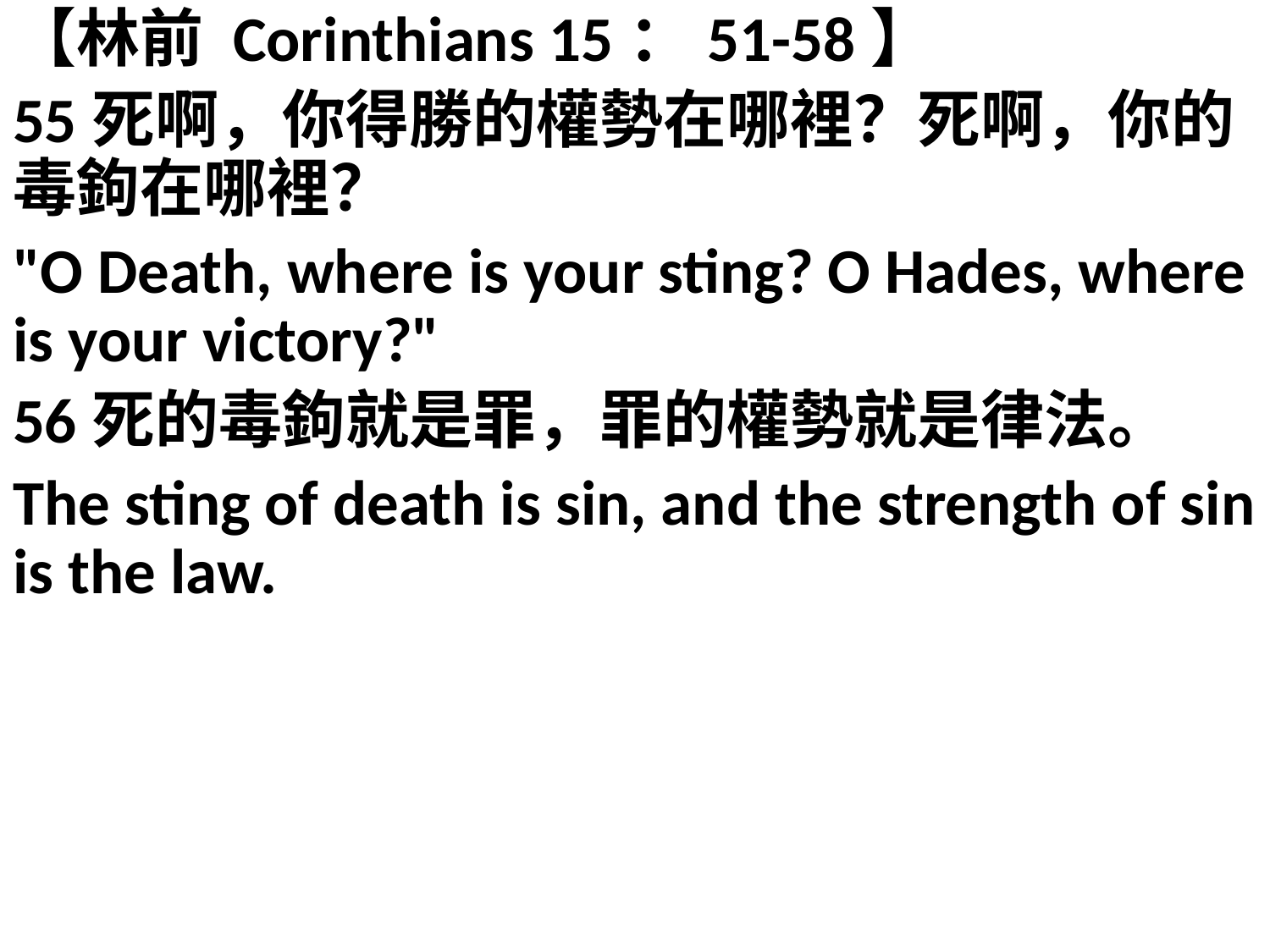

【林前 Corinthians 15：51-58】
55死啊，你得勝的權勢在哪裡？死啊，你的毒鉤在哪裡？
"O Death, where is your sting? O Hades, where is your victory?"
56死的毒鉤就是罪，罪的權勢就是律法。
The sting of death is sin, and the strength of sin is the law.